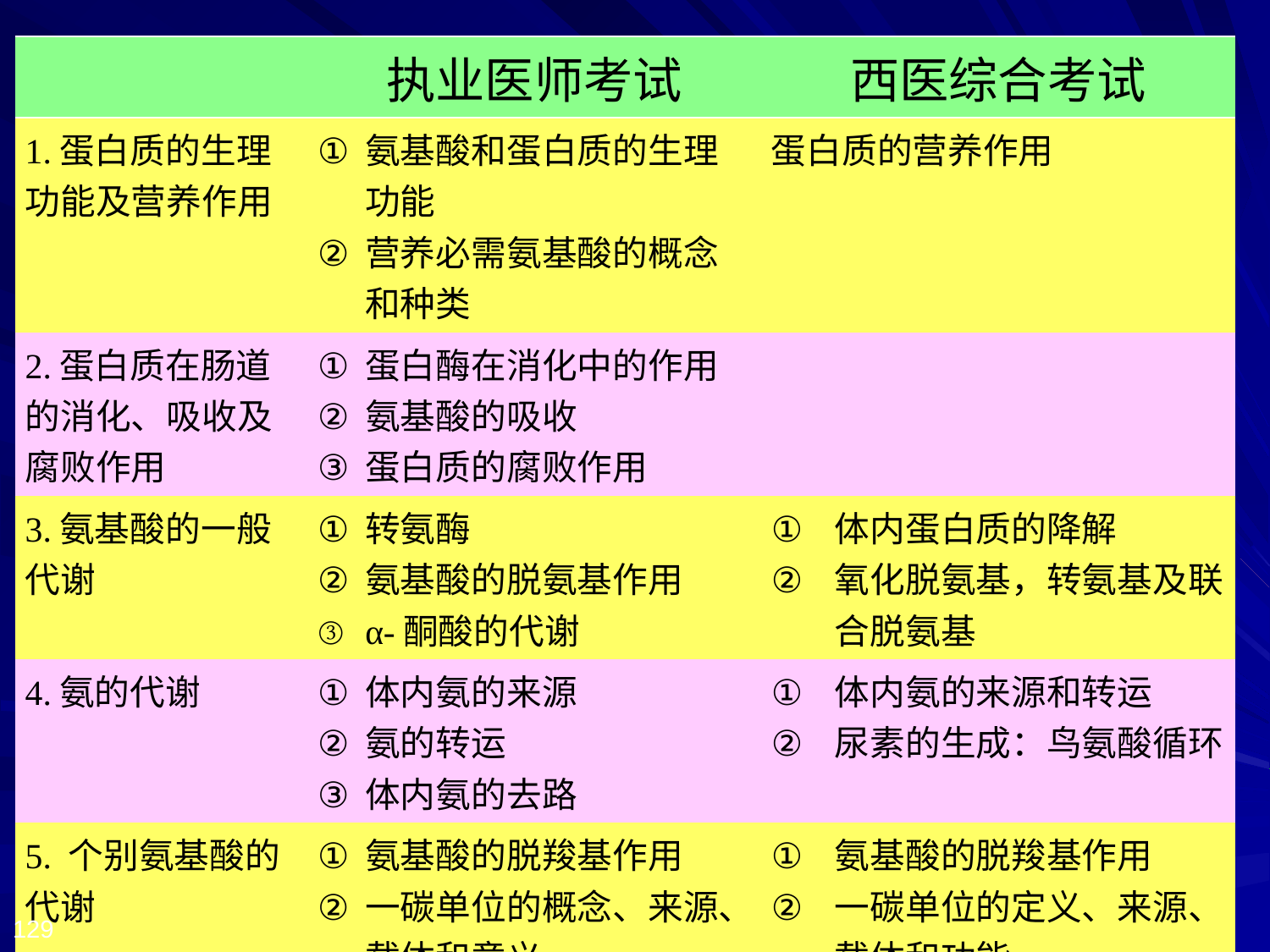

|  | 执业医师考试 | 西医综合考试 |
| --- | --- | --- |
| 1.蛋白质的生理功能及营养作用 | 氨基酸和蛋白质的生理功能 营养必需氨基酸的概念和种类 | 蛋白质的营养作用 |
| 2.蛋白质在肠道的消化、吸收及腐败作用 | 蛋白酶在消化中的作用 氨基酸的吸收 蛋白质的腐败作用 |  |
| 3.氨基酸的一般代谢 | 转氨酶 氨基酸的脱氨基作用 α-酮酸的代谢 | 体内蛋白质的降解 氧化脱氨基，转氨基及联合脱氨基 |
| 4.氨的代谢 | 体内氨的来源 氨的转运 体内氨的去路 | 体内氨的来源和转运 尿素的生成：鸟氨酸循环 |
| 5. 个别氨基酸的代谢 | 氨基酸的脱羧基作用 一碳单位的概念、来源、载体和意义 甲硫氨酸循环 苯丙氨酸和酪氨酸代谢 | 氨基酸的脱羧基作用 一碳单位的定义、来源、载体和功能。 甲硫氨酸、苯丙氨酸与酪氨酸的代谢 |
129